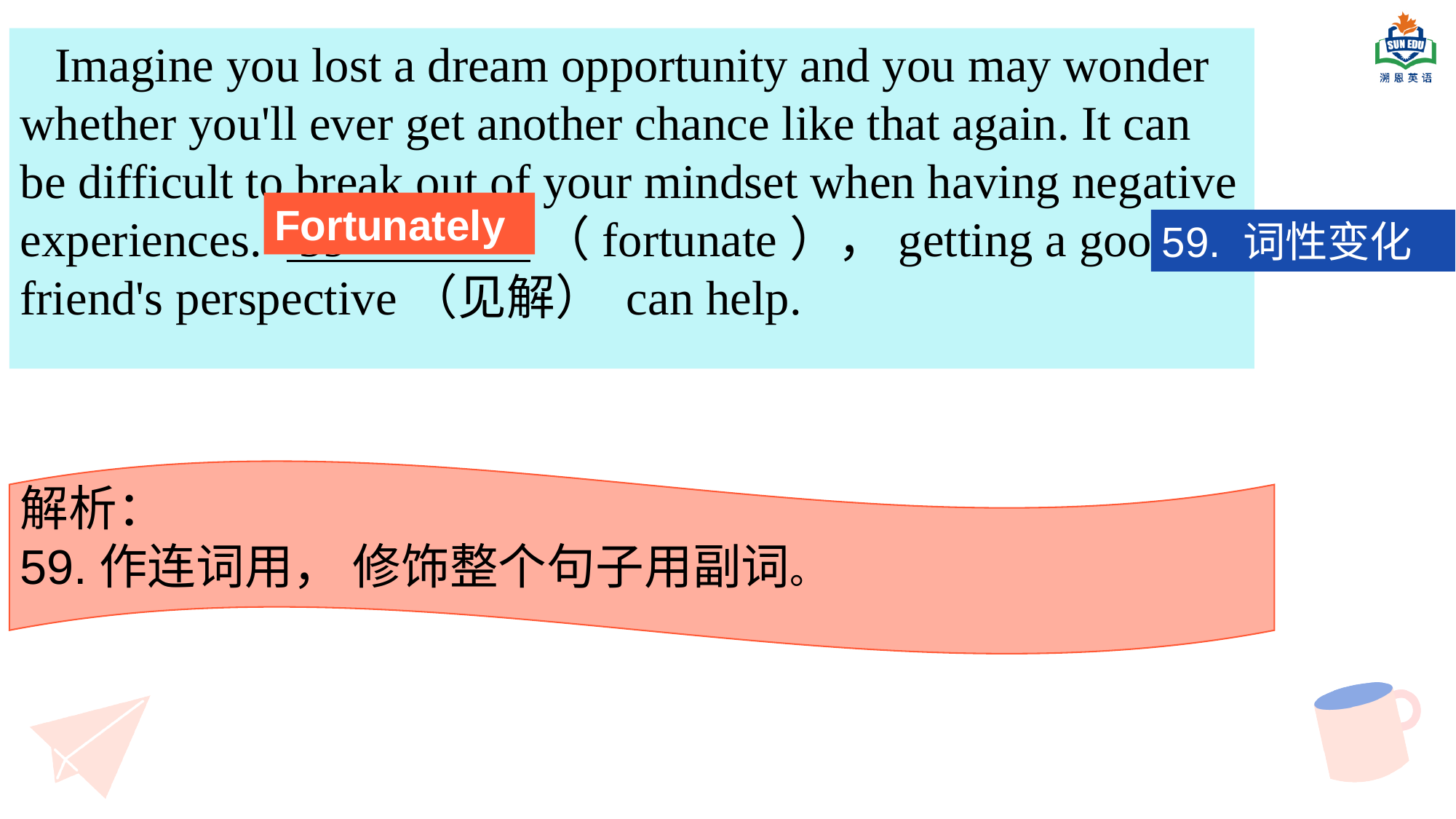

Imagine you lost a dream opportunity and you may wonder whether you'll ever get another chance like that again. It can be difficult to break out of your mindset when having negative experiences.   59               （fortunate），getting a good friend's perspective（见解） can help.
Fortunately
59. 词性变化
解析：
59.作连词用， 修饰整个句子用副词。